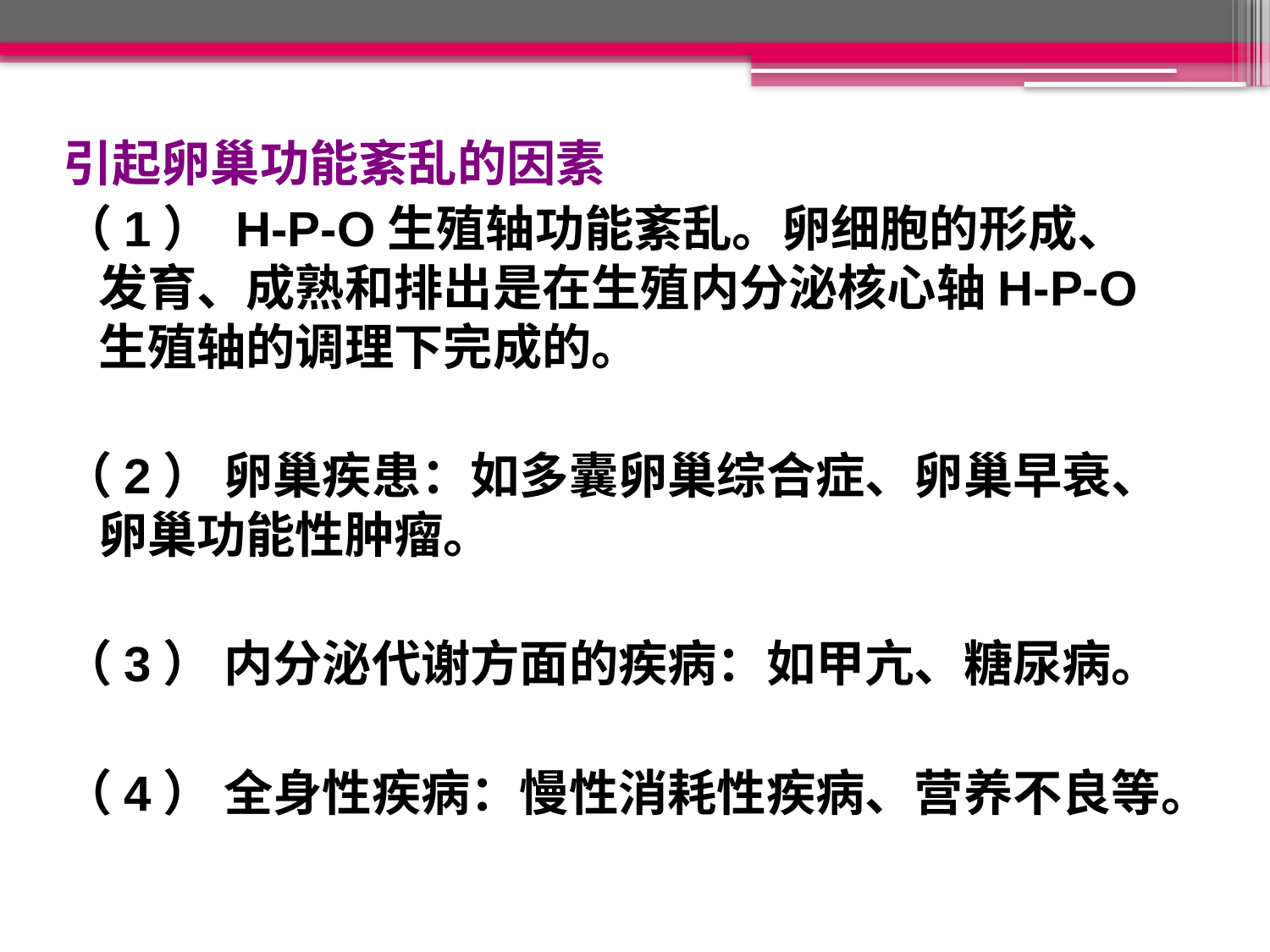

引起卵巢功能紊乱的因素
（1） H-P-O生殖轴功能紊乱。卵细胞的形成、发育、成熟和排出是在生殖内分泌核心轴H-P-O生殖轴的调理下完成的。

（2） 卵巢疾患：如多囊卵巢综合症、卵巢早衰、卵巢功能性肿瘤。

（3） 内分泌代谢方面的疾病：如甲亢、糖尿病。

（4） 全身性疾病：慢性消耗性疾病、营养不良等。